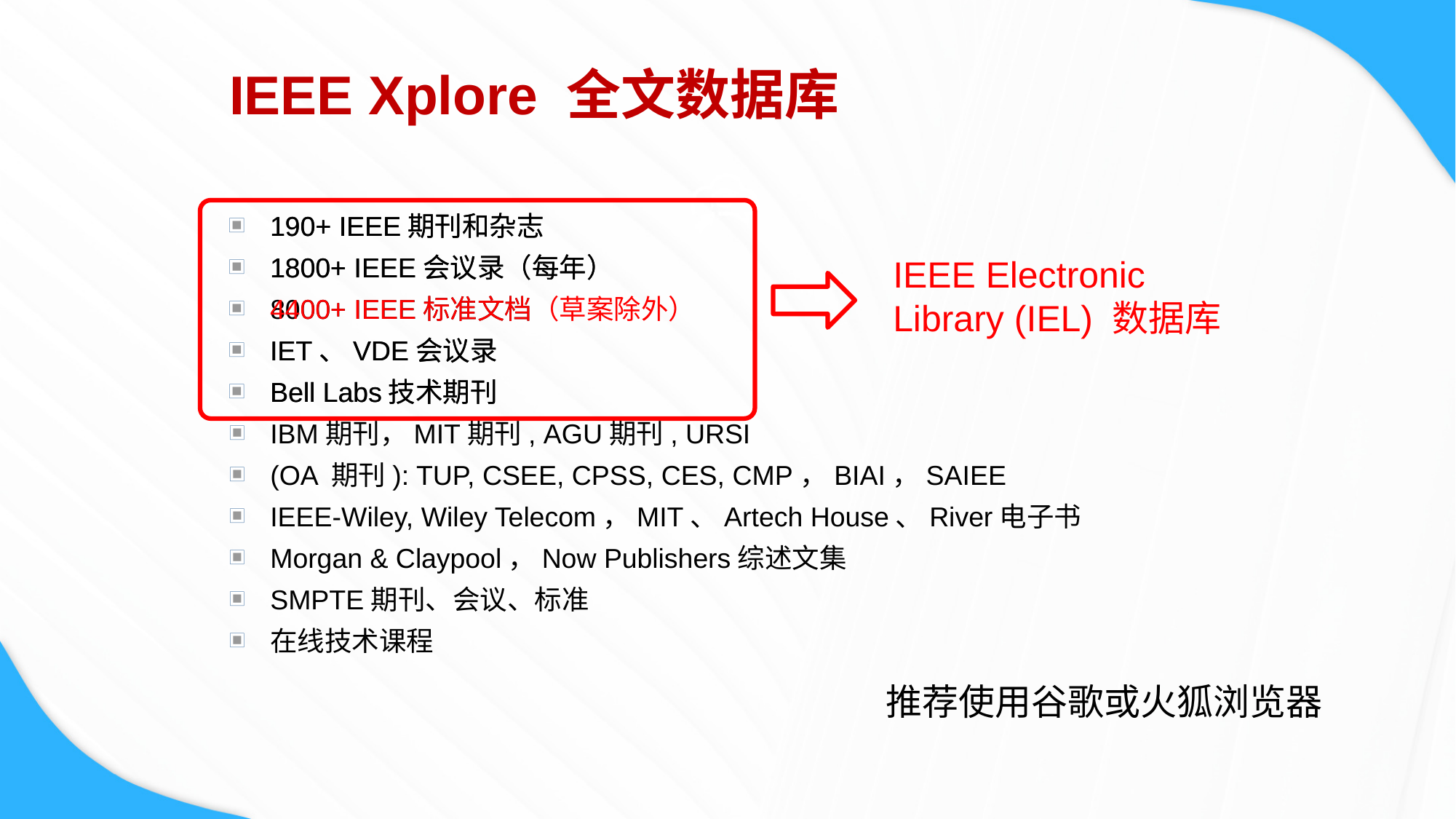

# IEEE Xplore 全文数据库

190+ IEEE期刊和杂志
1800+ IEEE会议录（每年）
8000+ IEEE标准文档
IET、VDE会议录
Bell Labs技术期刊
IBM期刊，MIT期刊, AGU期刊, URSI
(OA 期刊): TUP, CSEE, CPSS, CES, CMP，BIAI，SAIEE
IEEE-Wiley, Wiley Telecom，MIT、Artech House、River电子书
Morgan & Claypool，Now Publishers综述文集
SMPTE期刊、会议、标准
在线技术课程
190+ IEEE期刊和杂志
1800+ IEEE会议录（每年）
4400+ IEEE标准文档（草案除外）
IET、VDE会议录
Bell Labs技术期刊
IEEE Electronic Library (IEL) 数据库

推荐使用谷歌或火狐浏览器